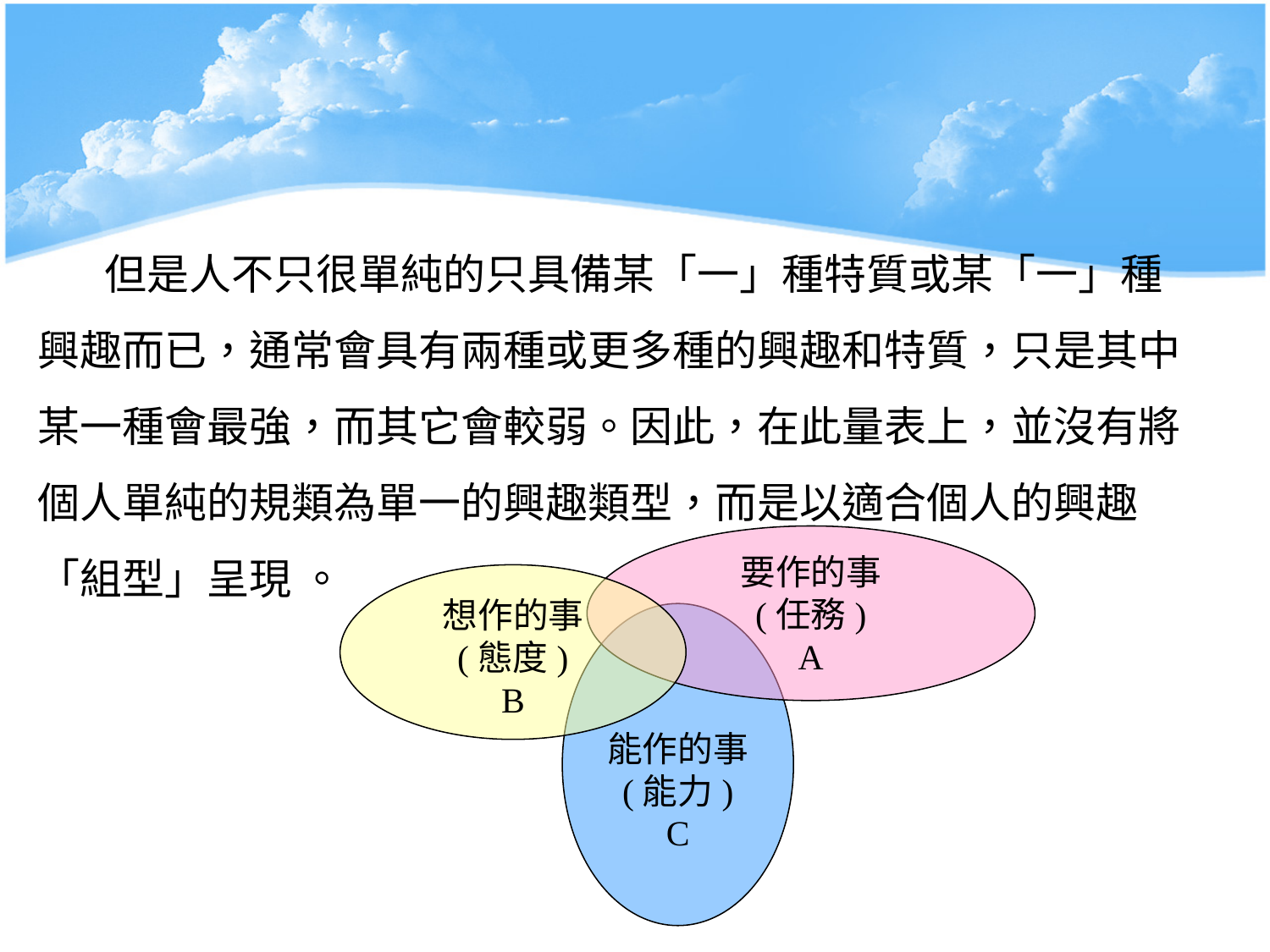

但是人不只很單純的只具備某「一」種特質或某「一」種興趣而已，通常會具有兩種或更多種的興趣和特質，只是其中某一種會最強，而其它會較弱。因此，在此量表上，並沒有將個人單純的規類為單一的興趣類型，而是以適合個人的興趣「組型」呈現 。

要作的事
(任務)
A

想作的事
(態度)
B

能作的事
(能力)
C